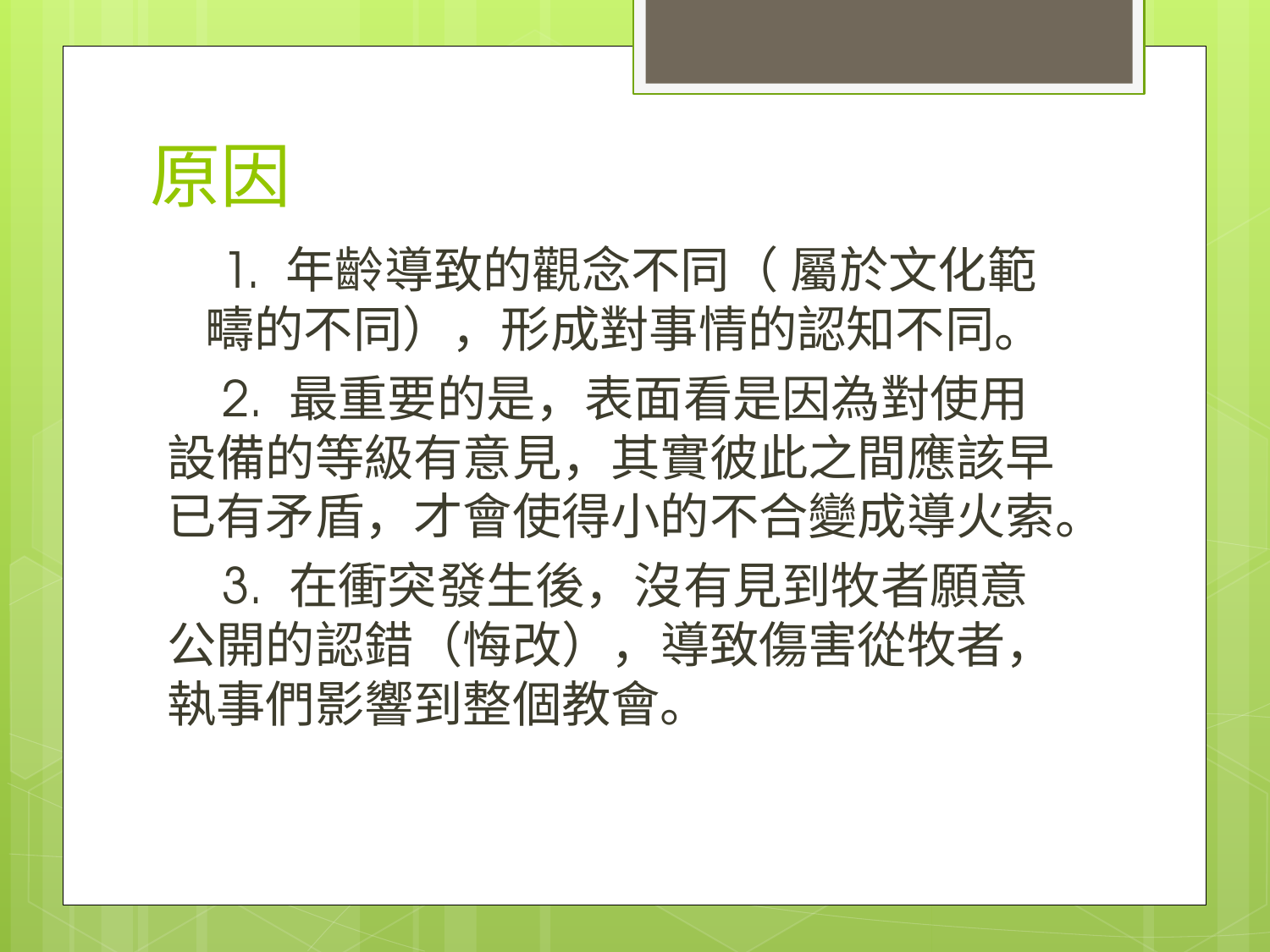

# 原因
    1. 年齡導致的觀念不同（ 屬於文化範疇的不同），形成對事情的認知不同。
    2. 最重要的是，表面看是因為對使用設備的等級有意見，其實彼此之間應該早已有矛盾，才會使得小的不合變成導火索。
    3. 在衝突發生後，沒有見到牧者願意公開的認錯（悔改），導致傷害從牧者，執事們影響到整個教會。